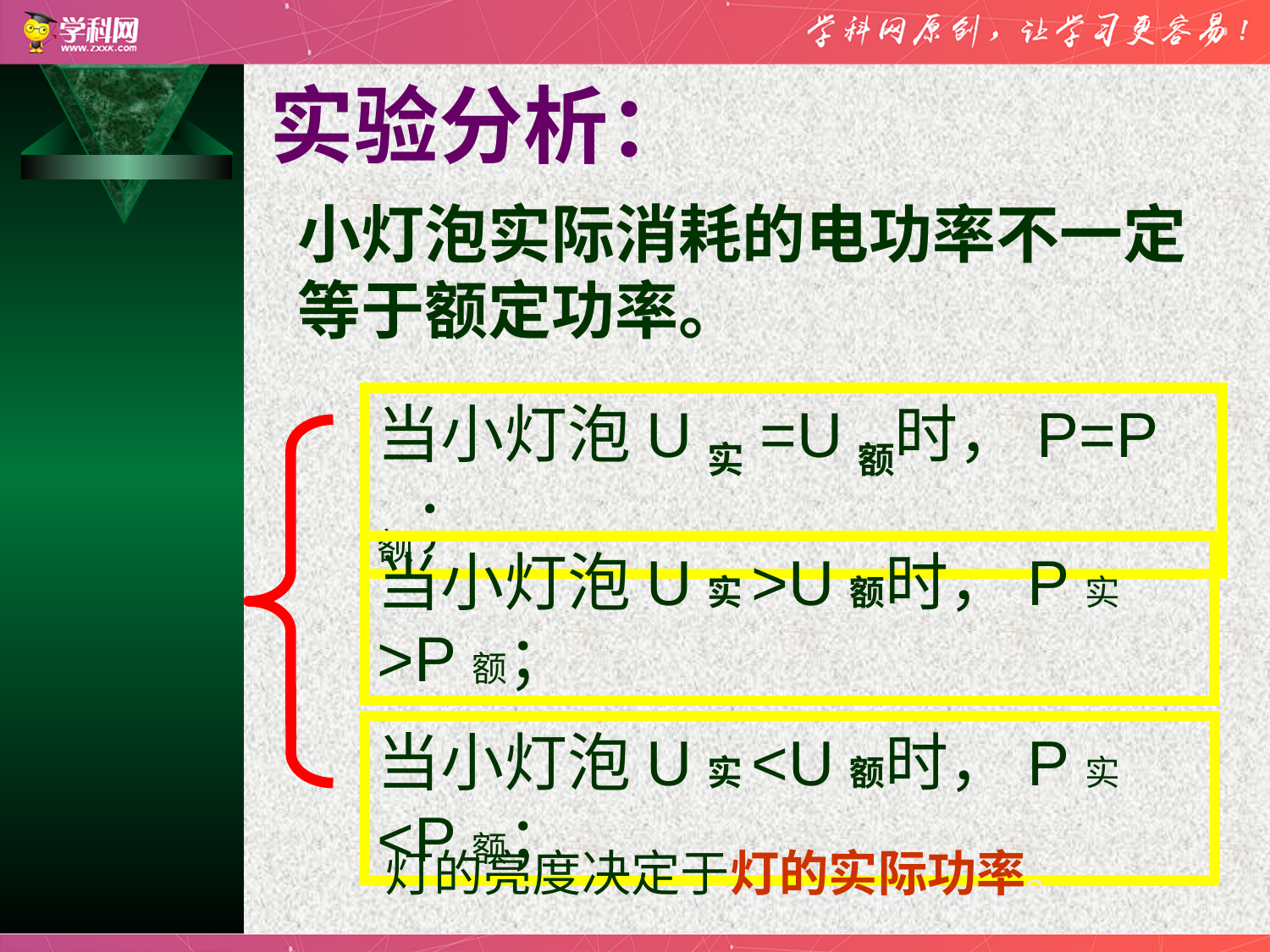

实验分析：
小灯泡实际消耗的电功率不一定等于额定功率。
当小灯泡U实=U额时，P=P额；

当小灯泡U实>U额时，P实>P额；
当小灯泡U实<U额时，P实<P额；
灯的亮度决定于灯的实际功率。